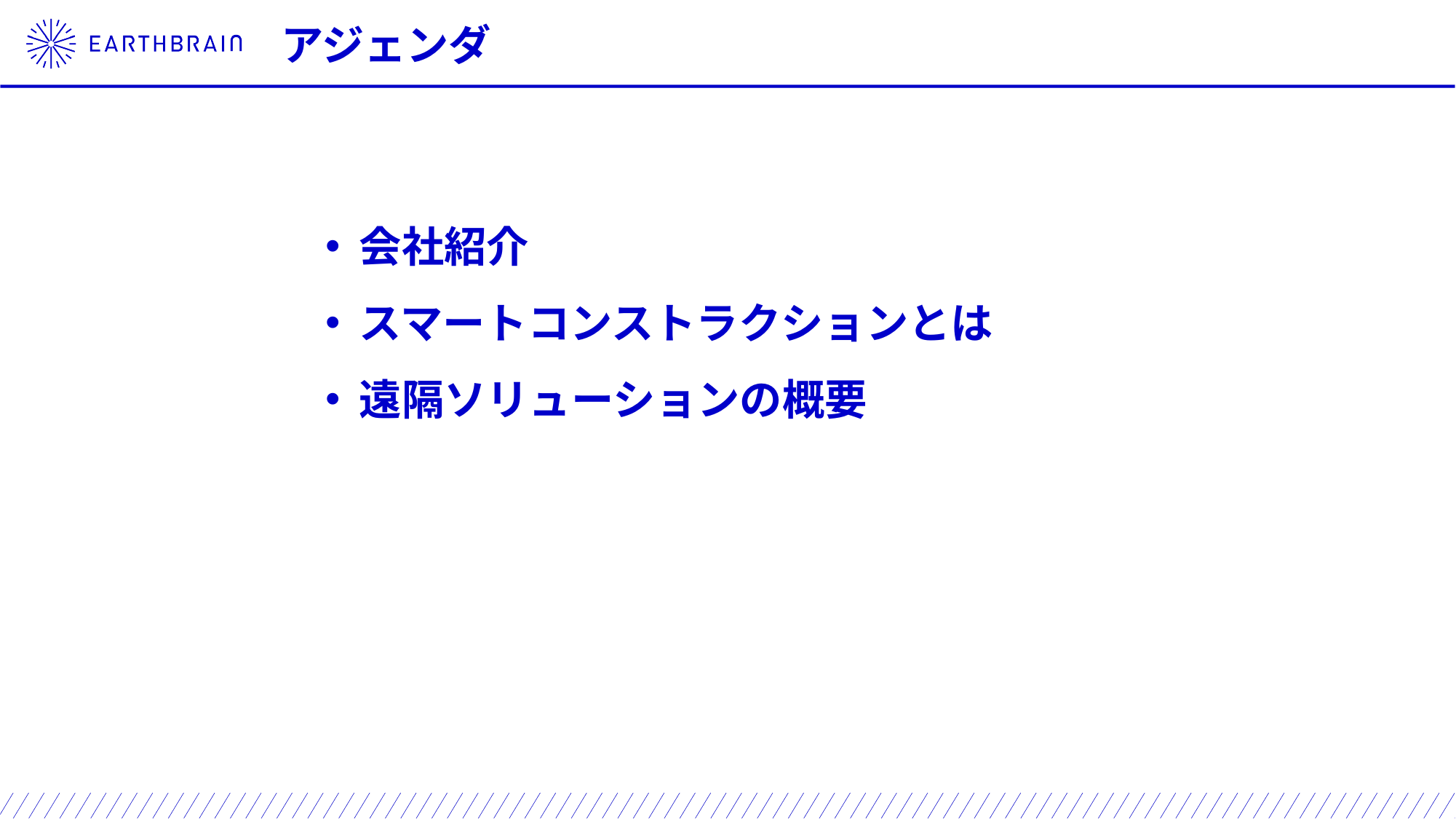

アジェンダ
会社紹介
スマートコンストラクションとは
遠隔ソリューションの概要